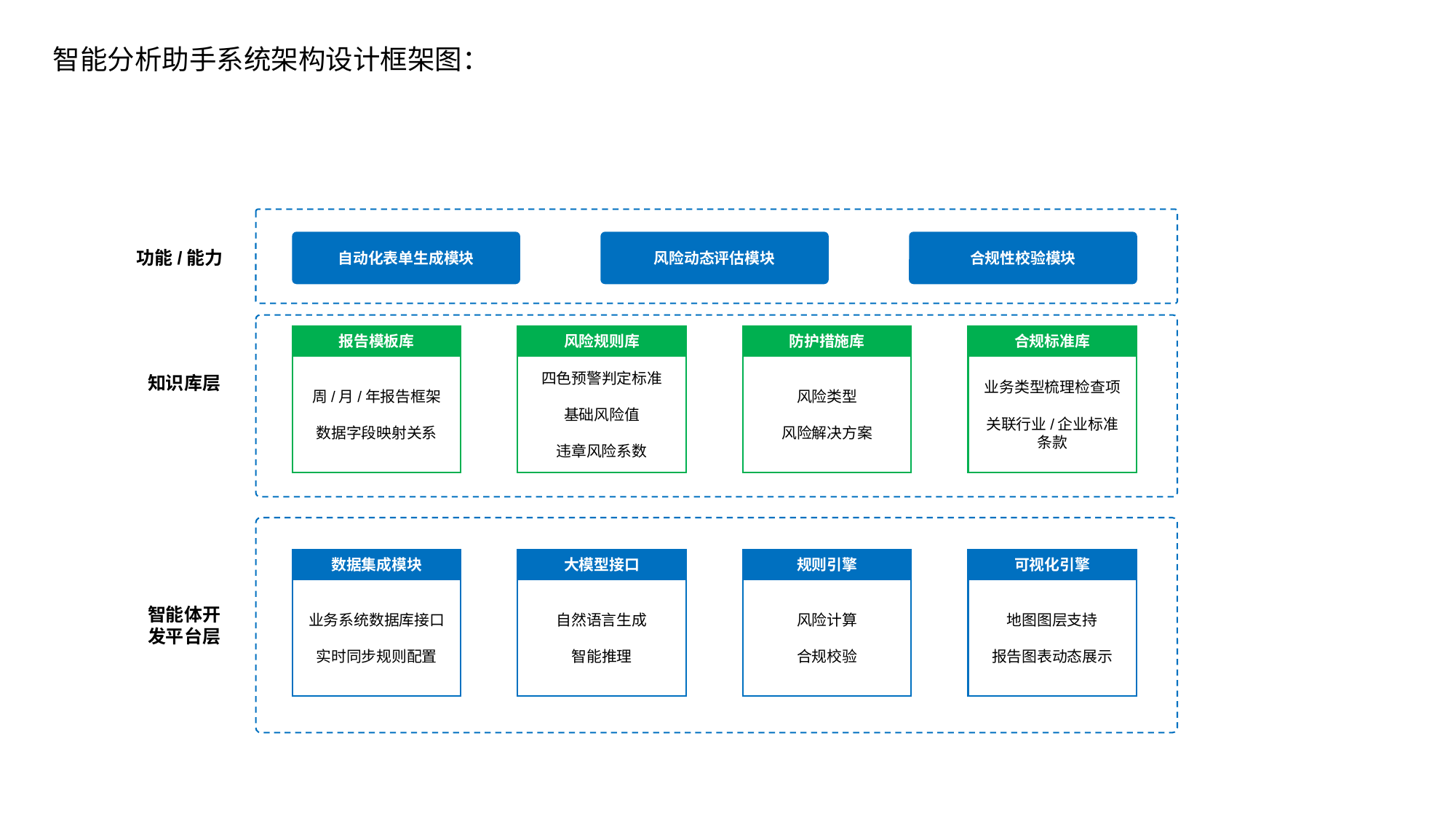

智能分析助手系统架构设计框架图：

自动化表单生成模块
风险动态评估模块
合规性校验模块
功能/能力

报告模板库
周/月/年报告框架

数据字段映射关系
风险规则库
四色预警判定标准

基础风险值

违章风险系数
防护措施库
风险类型

风险解决方案
合规标准库
业务类型梳理检查项

关联行业/企业标准条款
知识库层

数据集成模块
业务系统数据库接口

实时同步规则配置
大模型接口
自然语言生成

智能推理
规则引擎
风险计算

合规校验
可视化引擎
地图图层支持

报告图表动态展示
智能体开发平台层